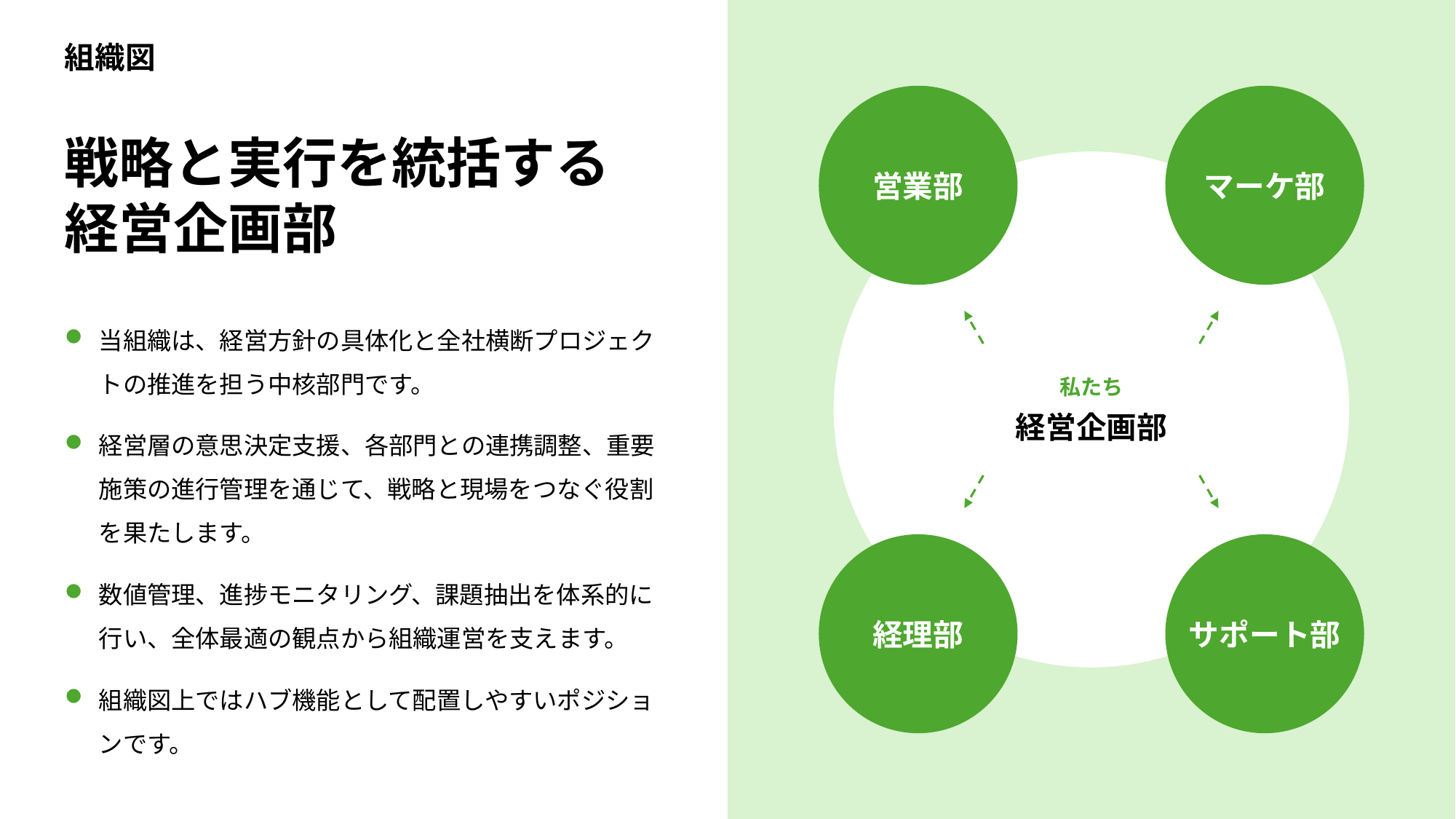

組織図
営業部
マーケ部
経理部
サポート部
戦略と実行を統括する
経営企画部
私たち
経営企画部
当組織は、経営方針の具体化と全社横断プロジェクトの推進を担う中核部門です。
経営層の意思決定支援、各部門との連携調整、重要施策の進行管理を通じて、戦略と現場をつなぐ役割を果たします。
数値管理、進捗モニタリング、課題抽出を体系的に行い、全体最適の観点から組織運営を支えます。
組織図上ではハブ機能として配置しやすいポジションです。